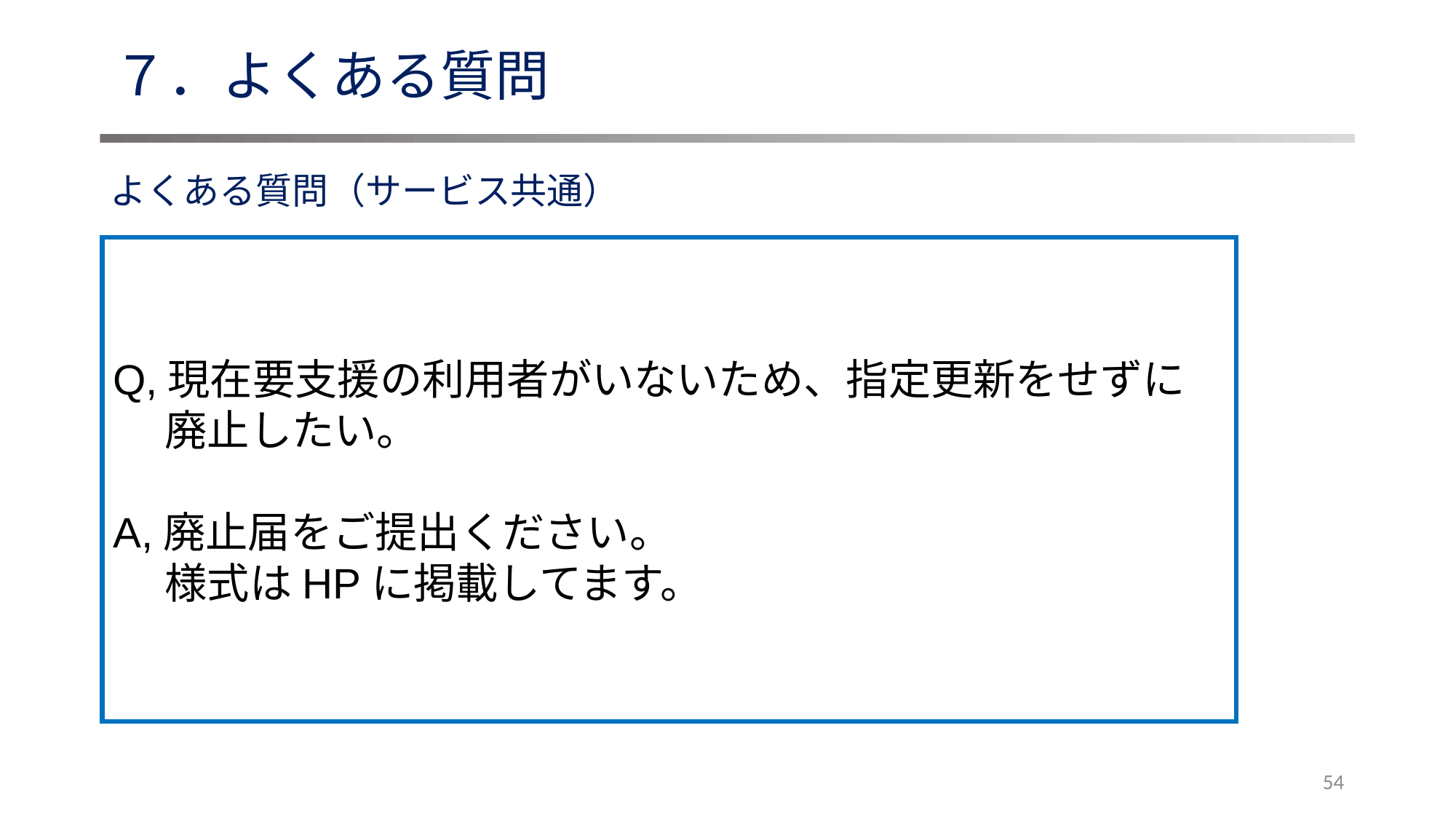

# ７．よくある質問

よくある質問（サービス共通）
Q,現在要支援の利用者がいないため、指定更新をせずに
　 廃止したい。

A,廃止届をご提出ください。
　 様式はHPに掲載してます。
54